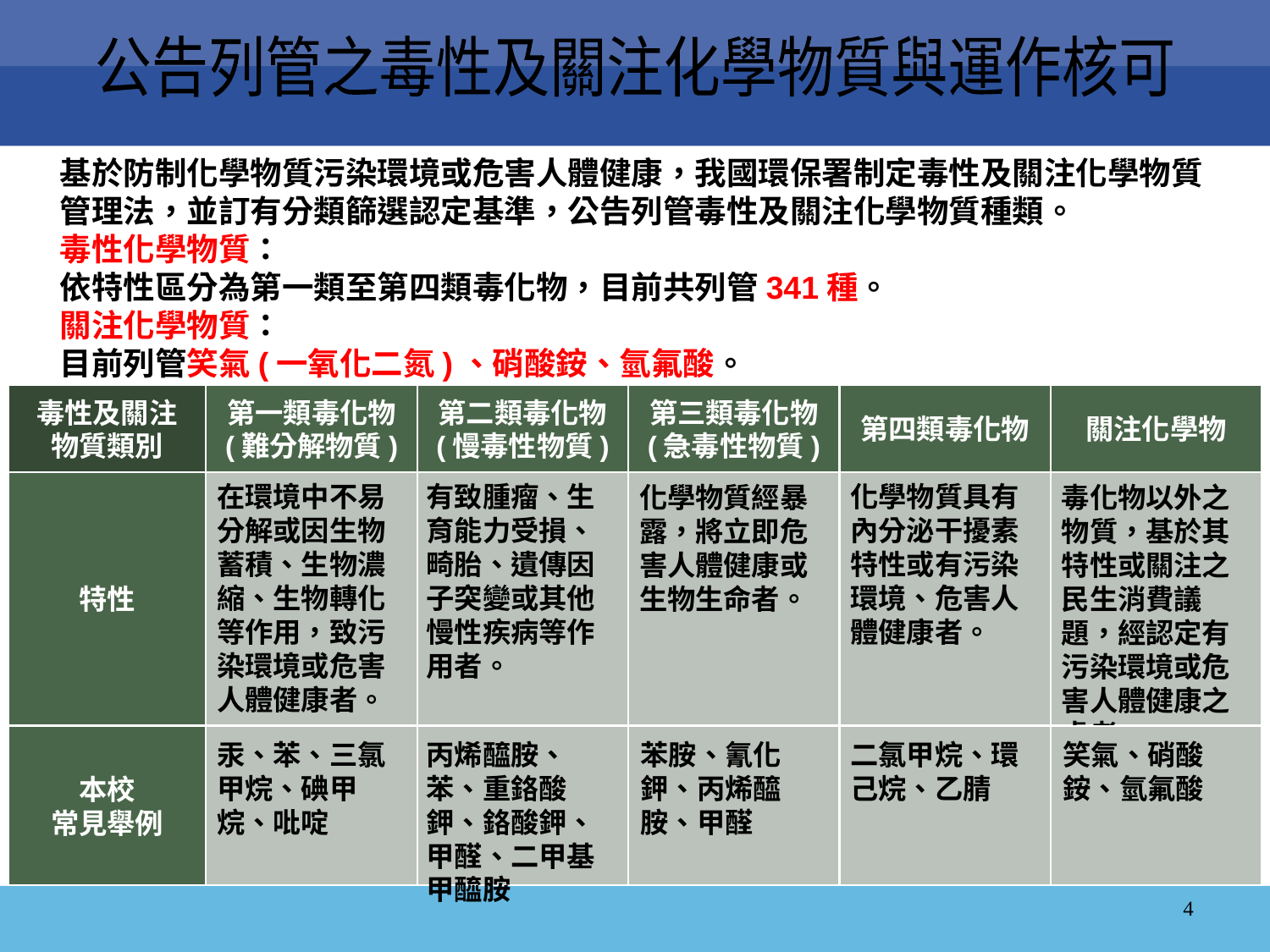

公告列管之毒性及關注化學物質與運作核可
基於防制化學物質污染環境或危害人體健康，我國環保署制定毒性及關注化學物質管理法，並訂有分類篩選認定基準，公告列管毒性及關注化學物質種類。
毒性化學物質：
依特性區分為第一類至第四類毒化物，目前共列管341種。
關注化學物質：
目前列管笑氣(一氧化二氮)、硝酸銨、氫氟酸。
毒性及關注
物質類別
第一類毒化物
(難分解物質)
第二類毒化物
(慢毒性物質)
第三類毒化物
(急毒性物質)
第四類毒化物
關注化學物
特性

在環境中不易分解或因生物蓄積、生物濃縮、生物轉化等作用，致污染環境或危害人體健康者。
有致腫瘤、生育能力受損、畸胎、遺傳因子突變或其他慢性疾病等作用者。
化學物質具有內分泌干擾素特性或有污染環境、危害人體健康者。
化學物質經暴露，將立即危害人體健康或生物生命者。
毒化物以外之物質，基於其特性或關注之民生消費議題，經認定有污染環境或危害人體健康之虞者。
本校
常見舉例

汞、苯、三氯甲烷、碘甲烷、吡啶
丙烯醯胺、苯、重鉻酸鉀、鉻酸鉀、甲醛、二甲基甲醯胺
苯胺、氰化鉀、丙烯醯胺、甲醛
二氯甲烷、環己烷、乙腈
笑氣、硝酸銨、氫氟酸
4